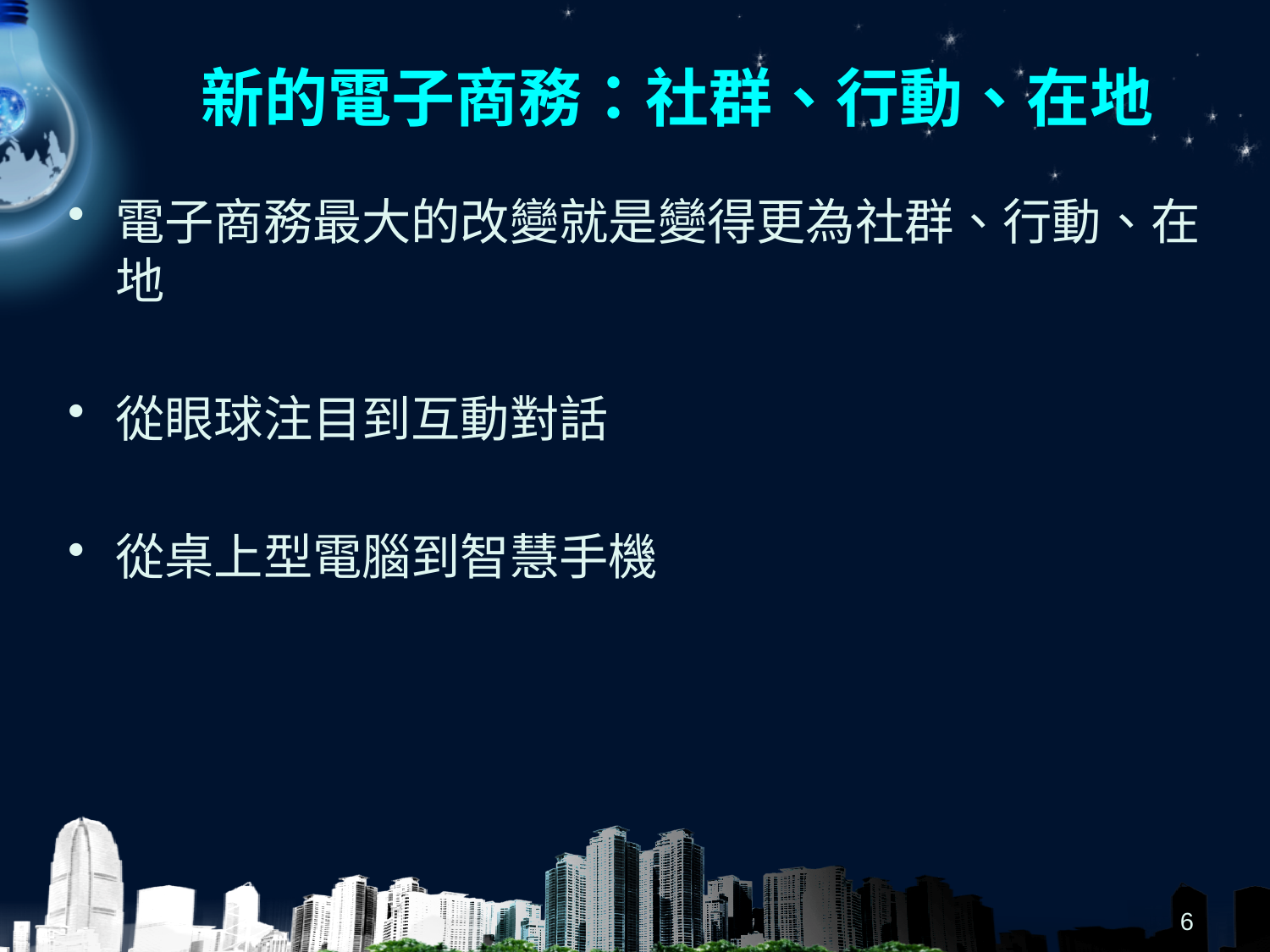

# 新的電子商務：社群、行動、在地
電子商務最大的改變就是變得更為社群、行動、在地

從眼球注目到互動對話

從桌上型電腦到智慧手機

6